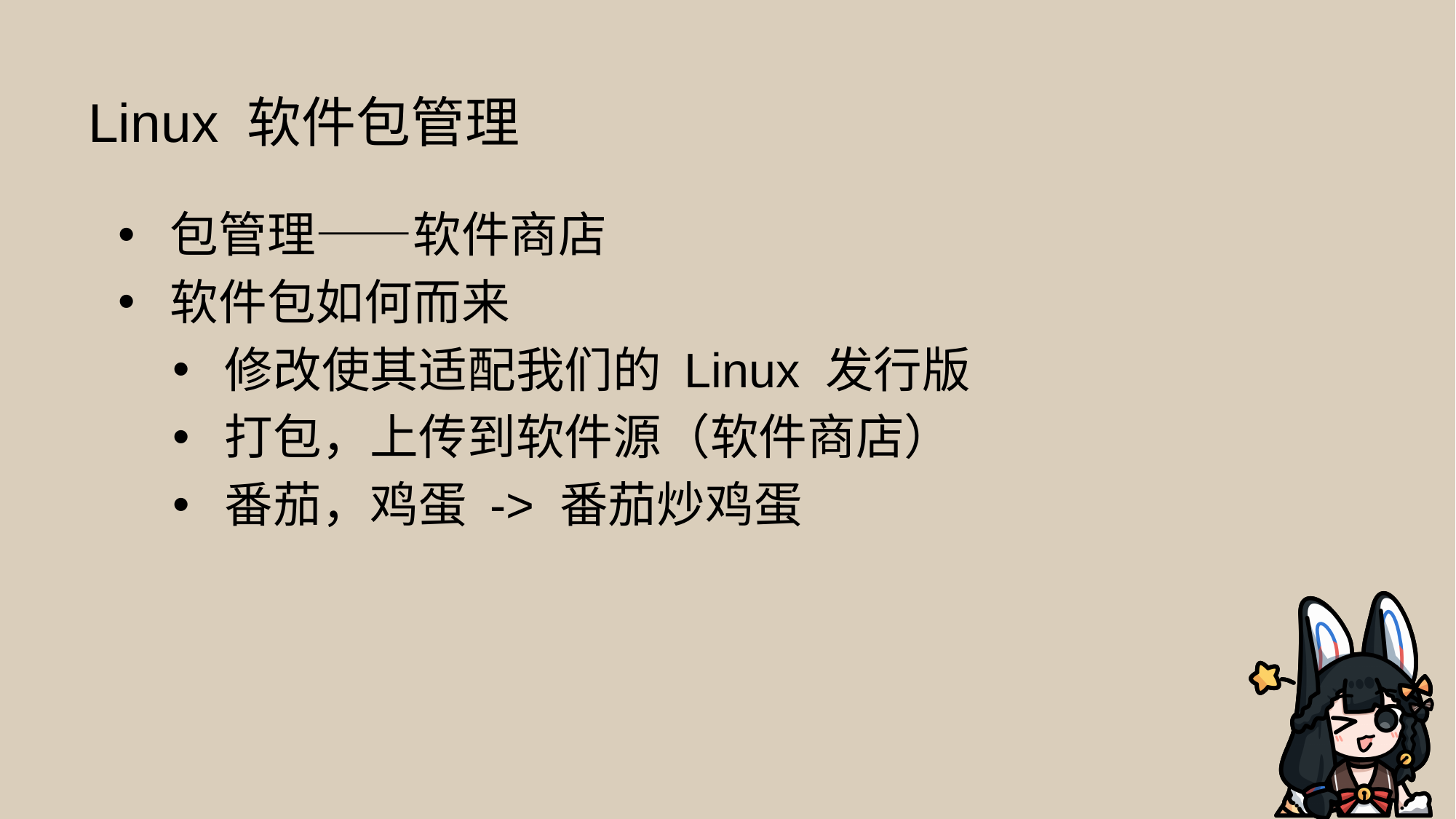

# Linux 软件包管理
包管理——软件商店
软件包如何而来
修改使其适配我们的 Linux 发行版
打包，上传到软件源（软件商店）
番茄，鸡蛋 -> 番茄炒鸡蛋